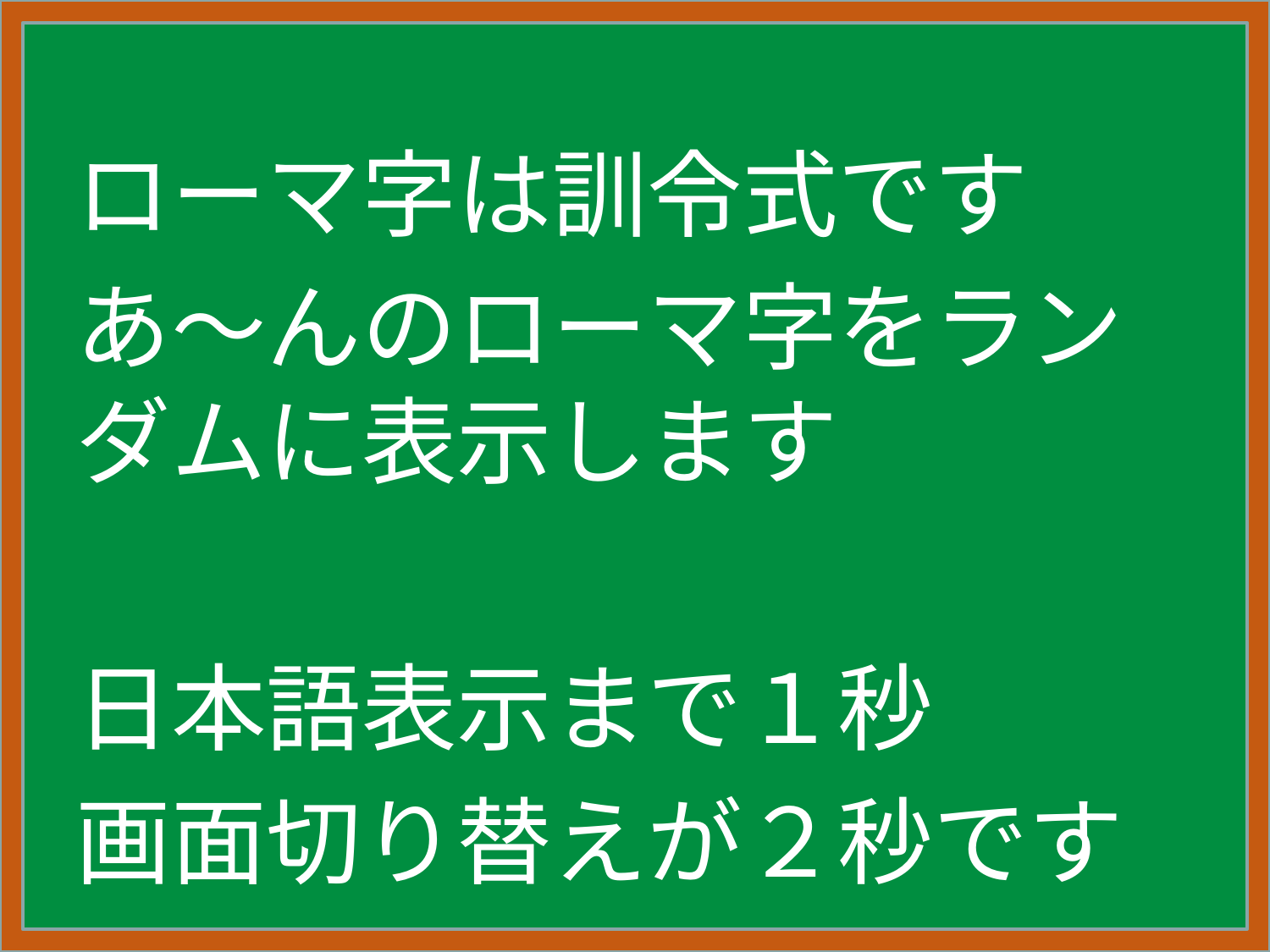

ローマ字は訓令式です
あ～んのローマ字をランダムに表示します

日本語表示まで１秒
画面切り替えが２秒です